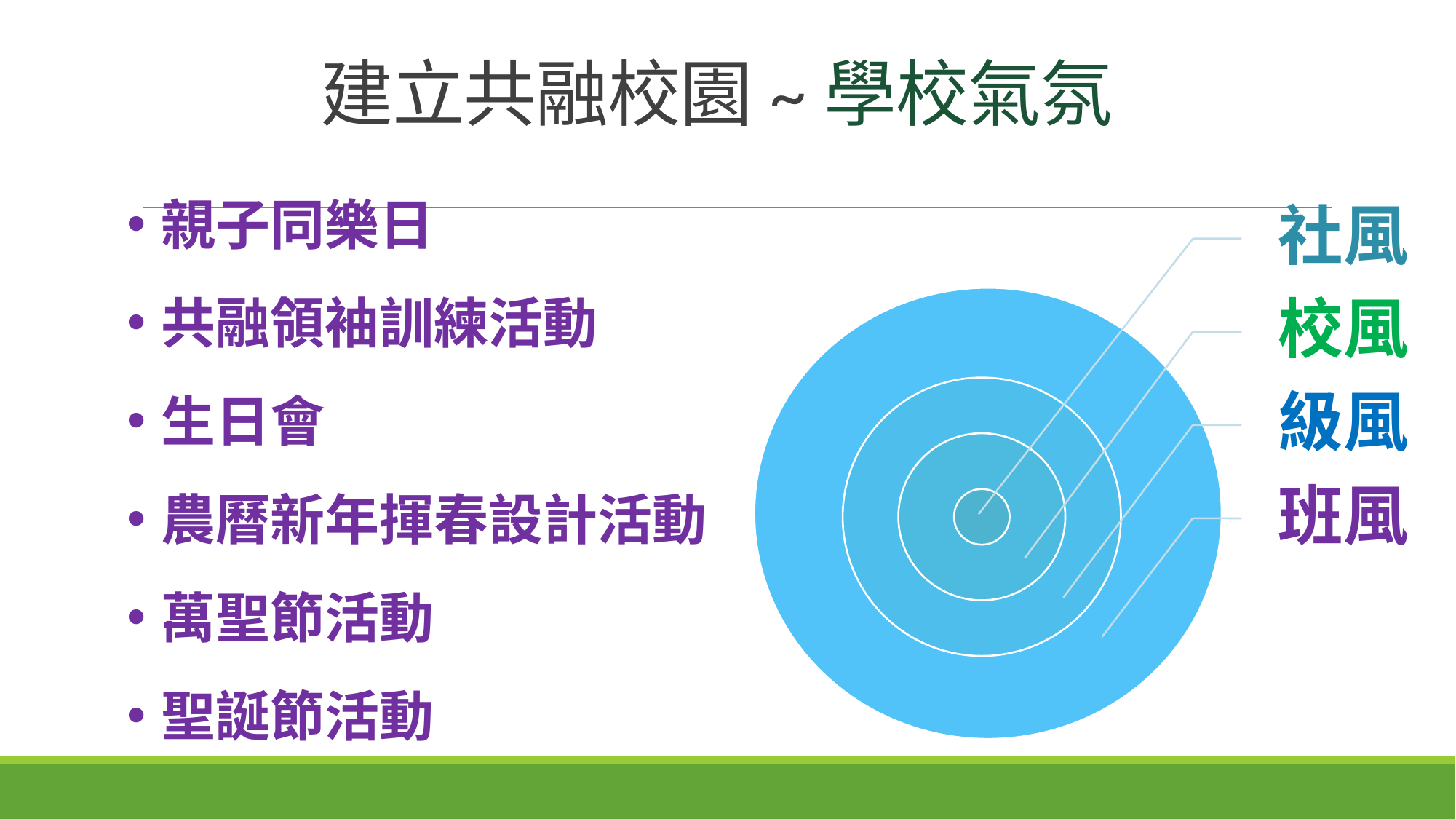

# 建立共融校園~學校氣氛
親子同樂日
共融領袖訓練活動
生日會
農曆新年揮春設計活動
萬聖節活動
聖誕節活動

社風
校風
級風
班風